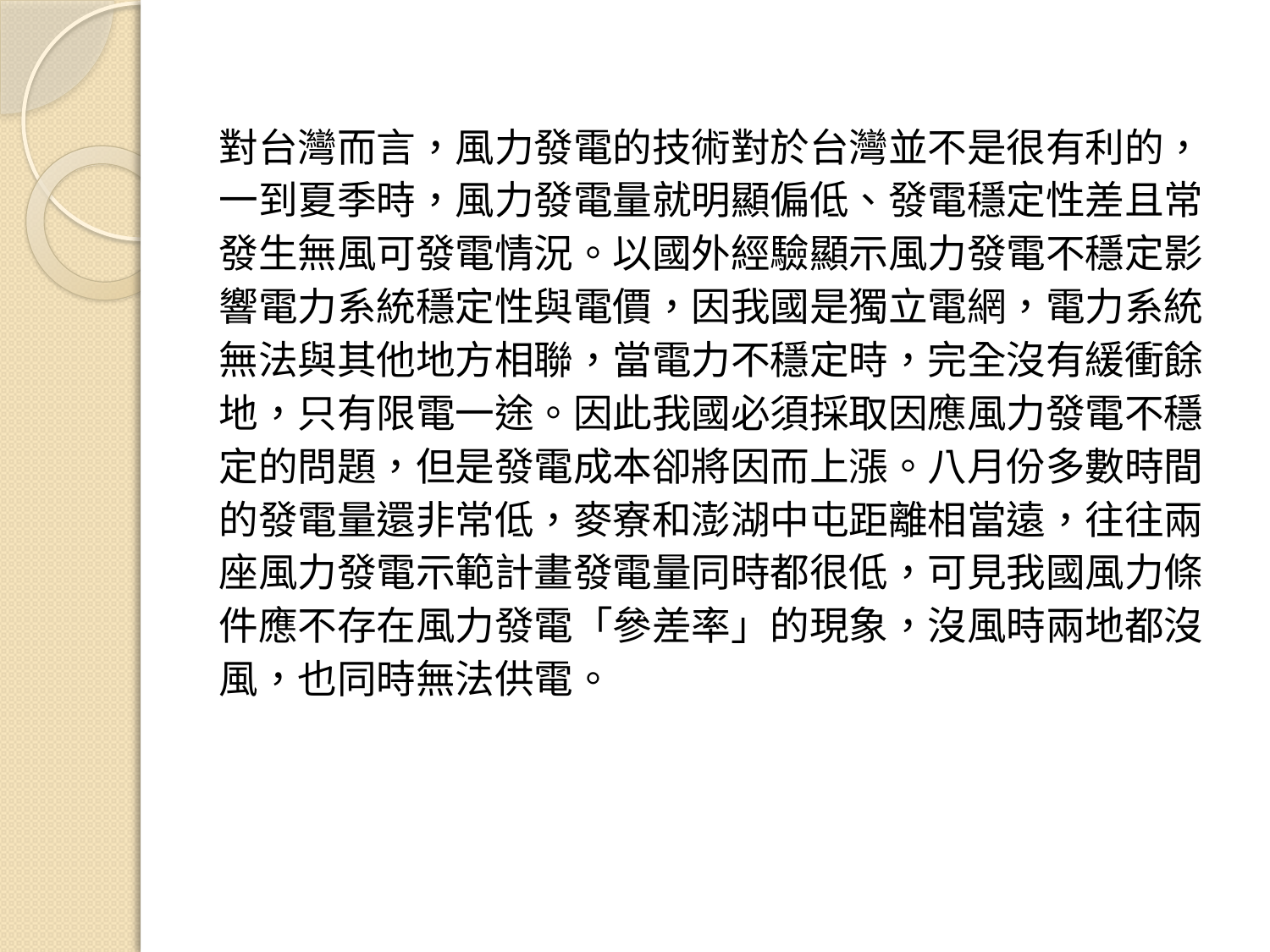

對台灣而言，風力發電的技術對於台灣並不是很有利的，
一到夏季時，風力發電量就明顯偏低、發電穩定性差且常
發生無風可發電情況。以國外經驗顯示風力發電不穩定影
響電力系統穩定性與電價，因我國是獨立電網，電力系統
無法與其他地方相聯，當電力不穩定時，完全沒有緩衝餘
地，只有限電一途。因此我國必須採取因應風力發電不穩
定的問題，但是發電成本卻將因而上漲。八月份多數時間
的發電量還非常低，麥寮和澎湖中屯距離相當遠，往往兩
座風力發電示範計畫發電量同時都很低，可見我國風力條
件應不存在風力發電「參差率」的現象，沒風時兩地都沒
風，也同時無法供電。